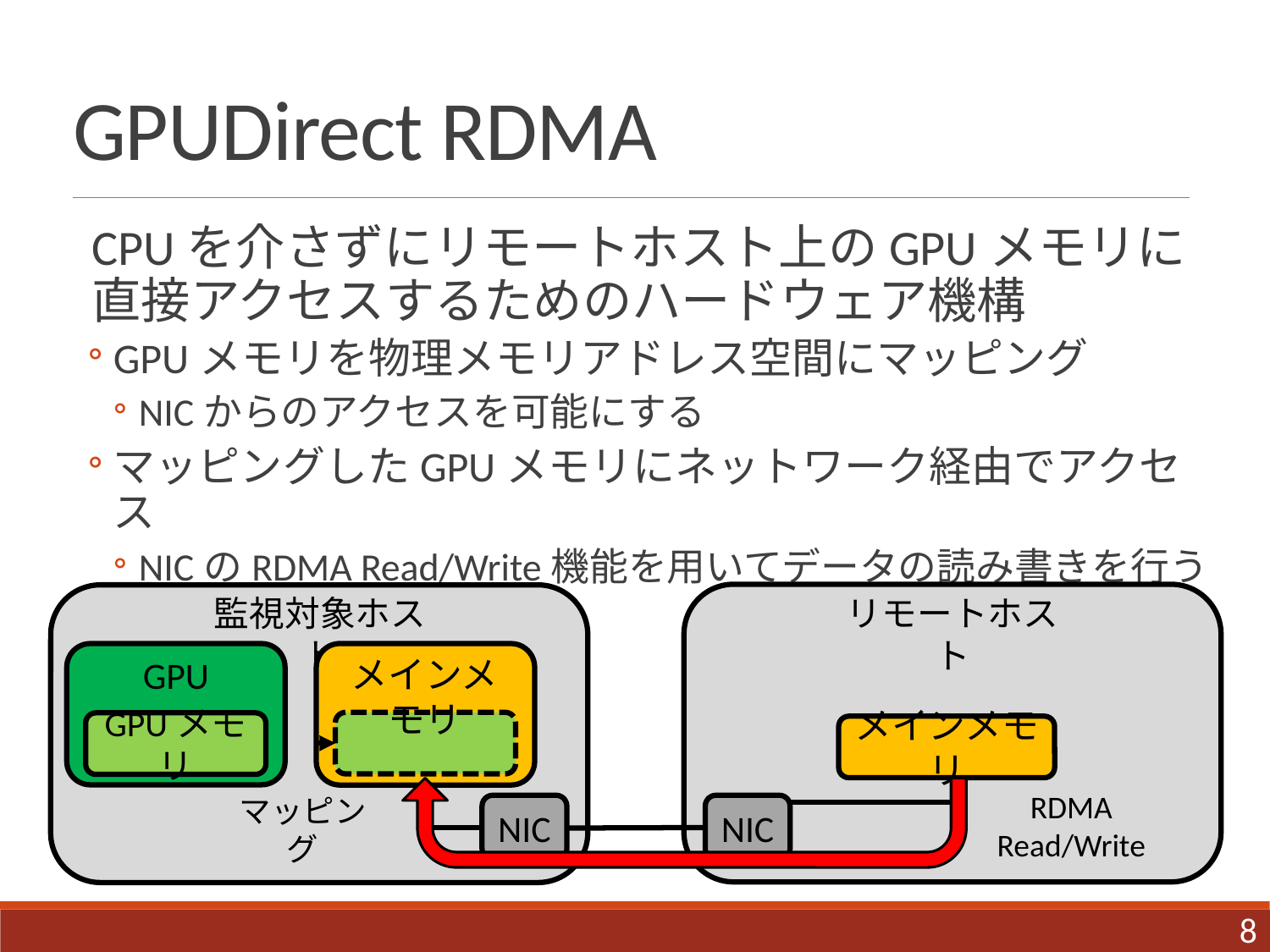

# GPUDirect RDMA
CPUを介さずにリモートホスト上のGPUメモリに直接アクセスするためのハードウェア機構
GPUメモリを物理メモリアドレス空間にマッピング
NICからのアクセスを可能にする
マッピングしたGPUメモリにネットワーク経由でアクセス
NICのRDMA Read/Write機能を用いてデータの読み書きを行う

監視対象ホスト
リモートホスト

GPU
メインメモリ

GPUメモリ
メインメモリ

RDMA Read/Write
マッピング
NIC
NIC
8